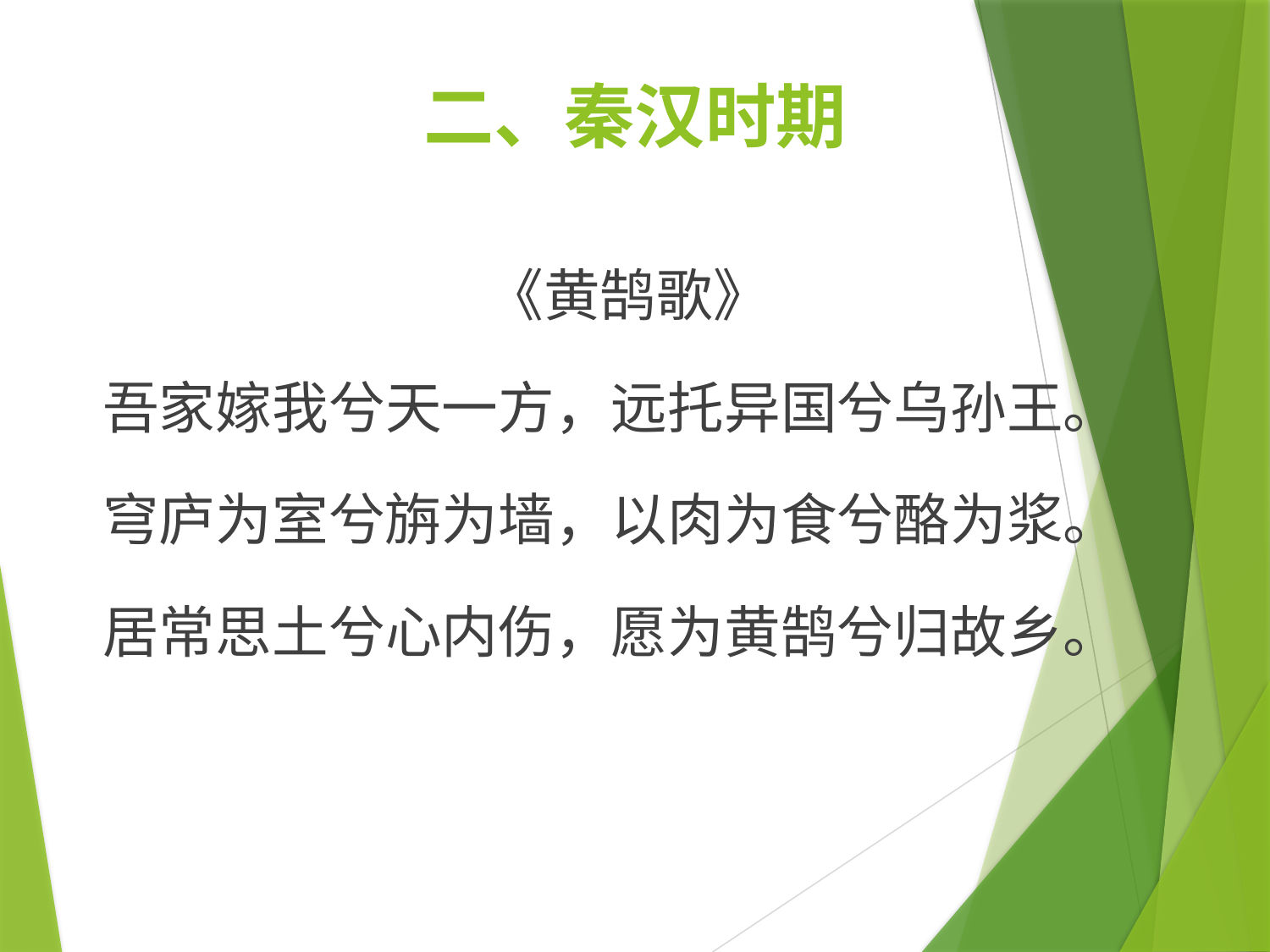

# 二、秦汉时期
《黄鹄歌》
吾家嫁我兮天一方，远托异国兮乌孙王。
穹庐为室兮旃为墙，以肉为食兮酪为浆。
居常思土兮心内伤，愿为黄鹄兮归故乡。